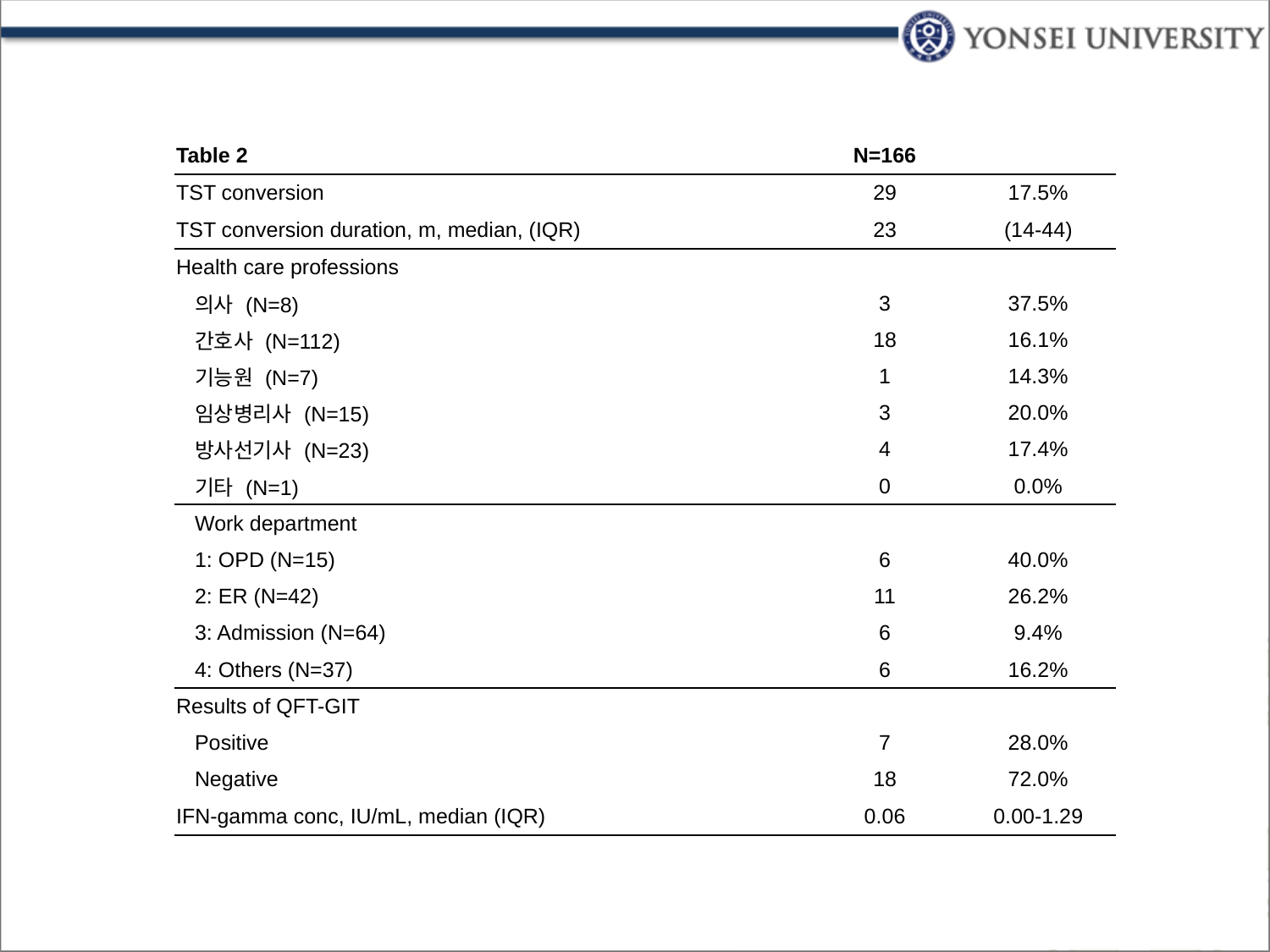

| Table 2 | N=166 |  |
| --- | --- | --- |
| TST conversion | 29 | 17.5% |
| TST conversion duration, m, median, (IQR) | 23 | (14-44) |
| Health care professions |  |  |
| 의사 (N=8) | 3 | 37.5% |
| 간호사 (N=112) | 18 | 16.1% |
| 기능원 (N=7) | 1 | 14.3% |
| 임상병리사 (N=15) | 3 | 20.0% |
| 방사선기사 (N=23) | 4 | 17.4% |
| 기타 (N=1) | 0 | 0.0% |
| Work department |  |  |
| 1: OPD (N=15) | 6 | 40.0% |
| 2: ER (N=42) | 11 | 26.2% |
| 3: Admission (N=64) | 6 | 9.4% |
| 4: Others (N=37) | 6 | 16.2% |
| Results of QFT-GIT |  |  |
| Positive | 7 | 28.0% |
| Negative | 18 | 72.0% |
| IFN-gamma conc, IU/mL, median (IQR) | 0.06 | 0.00-1.29 |